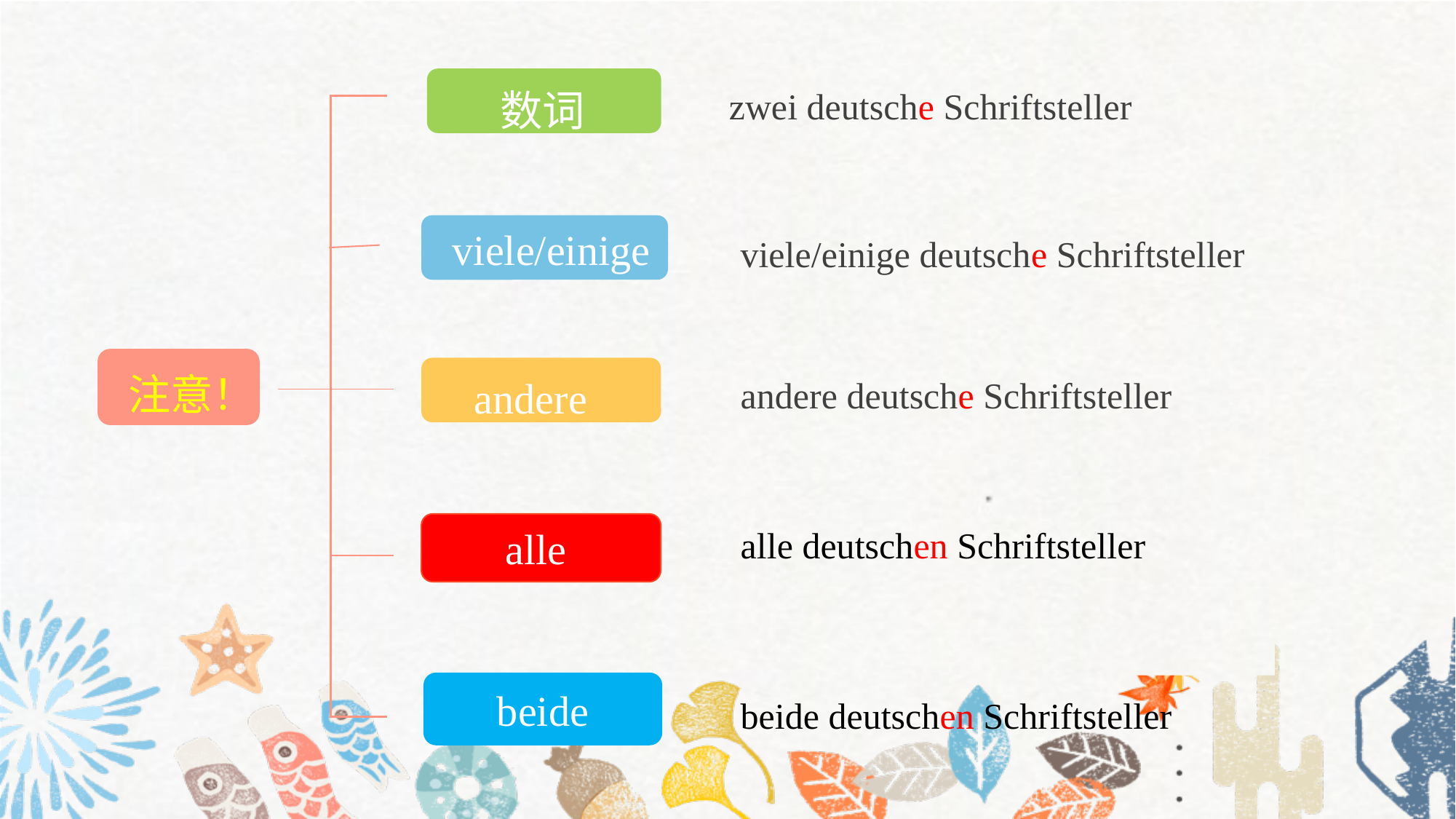

zwei deutsche Schriftsteller
数词

viele/einige deutsche Schriftsteller
viele/einige

andere deutsche Schriftsteller

注意！
andere

alle
alle deutschen Schriftsteller
beide
beide deutschen Schriftsteller